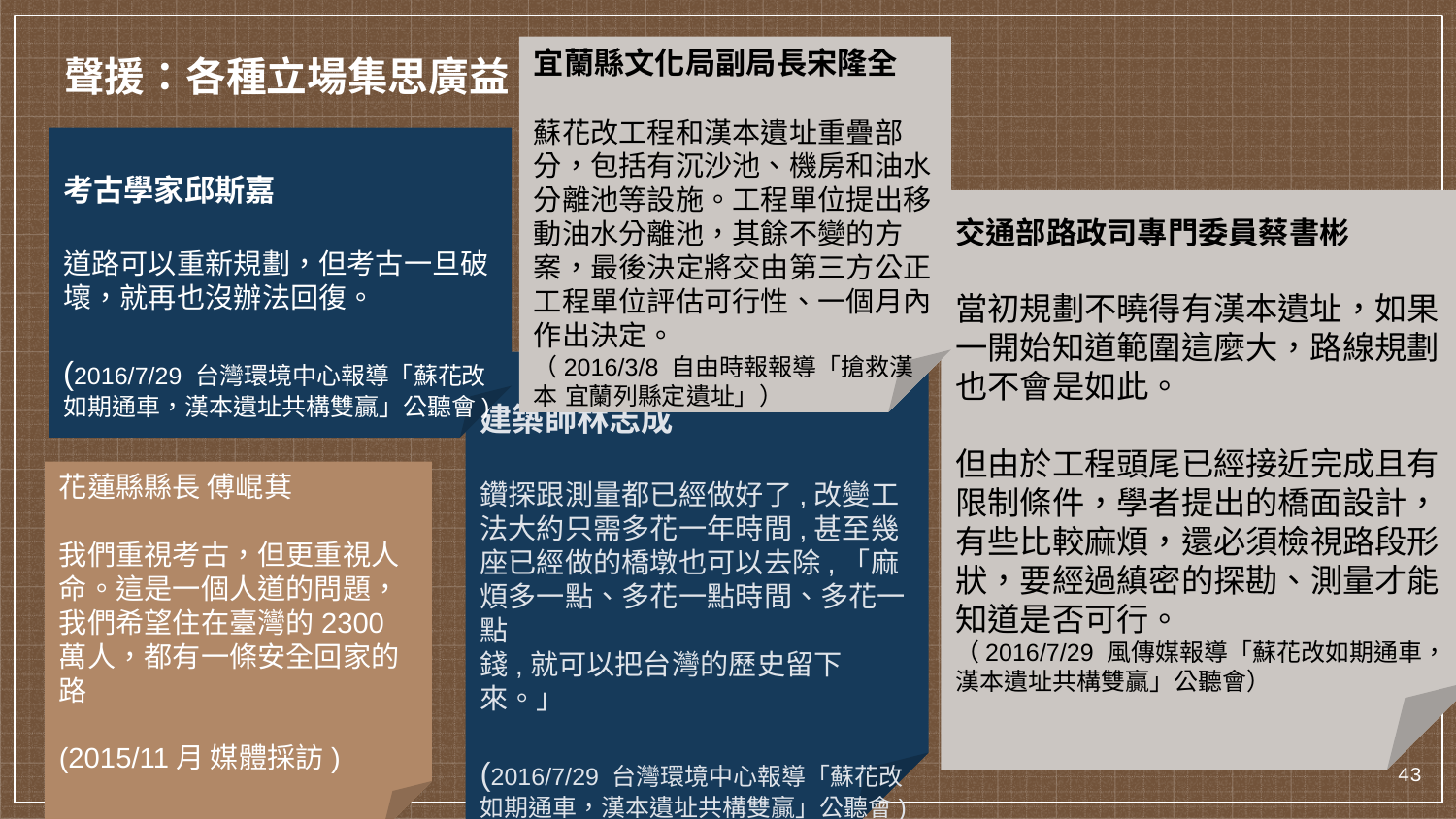

聲援：各種立場集思廣益
宜蘭縣文化局副局長宋隆全
蘇花改工程和漢本遺址重疊部分，包括有沉沙池、機房和油水分離池等設施。工程單位提出移動油水分離池，其餘不變的方案，最後決定將交由第三方公正工程單位評估可行性、一個月內作出決定。
（2016/3/8 自由時報報導「搶救漢本 宜蘭列縣定遺址」）
考古學家邱斯嘉
道路可以重新規劃，但考古一旦破壞，就再也沒辦法回復。
(2016/7/29 台灣環境中心報導「蘇花改如期通車，漢本遺址共構雙贏」公聽會)

交通部路政司專門委員蔡書彬

當初規劃不曉得有漢本遺址，如果一開始知道範圍這麼大，路線規劃也不會是如此。
但由於工程頭尾已經接近完成且有限制條件，學者提出的橋面設計，有些比較麻煩，還必須檢視路段形狀，要經過縝密的探勘、測量才能知道是否可行。
（2016/7/29 風傳媒報導「蘇花改如期通車，漢本遺址共構雙贏」公聽會）
#
建築師林志成

鑽探跟測量都已經做好了,改變工法大約只需多花一年時間,甚至幾座已經做的橋墩也可以去除,「麻煩多一點、多花一點時間、多花一點
錢,就可以把台灣的歷史留下來。」
(2016/7/29 台灣環境中心報導「蘇花改如期通車，漢本遺址共構雙贏」公聽會)
花蓮縣縣長 傅崐萁

我們重視考古，但更重視人命。這是一個人道的問題，我們希望住在臺灣的2300萬人，都有一條安全回家的路
(2015/11月 媒體採訪)
43